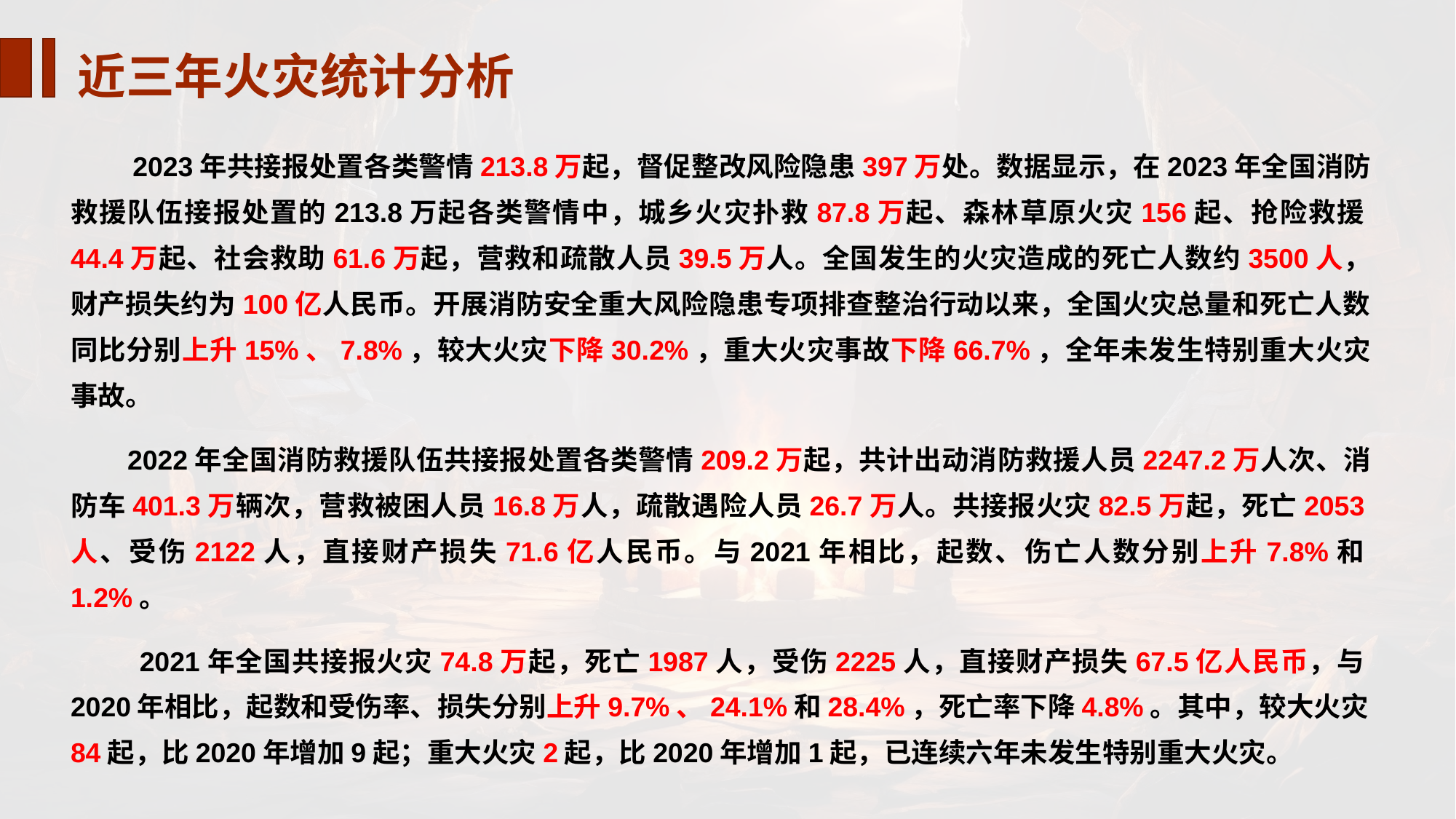

# 近三年火灾统计分析

        2023年共接报处置各类警情213.8万起，督促整改风险隐患397万处。数据显示，在2023年全国消防救援队伍接报处置的213.8万起各类警情中，城乡火灾扑救87.8万起、森林草原火灾156起、抢险救援44.4万起、社会救助61.6万起，营救和疏散人员39.5万人。全国发生的火灾造成的死亡人数约3500人，财产损失约为100亿人民币。开展消防安全重大风险隐患专项排查整治行动以来，全国火灾总量和死亡人数同比分别上升15%、7.8%，较大火灾下降30.2%，重大火灾事故下降66.7%，全年未发生特别重大火灾事故。
       2022年全国消防救援队伍共接报处置各类警情209.2万起，共计出动消防救援人员2247.2万人次、消防车401.3万辆次，营救被困人员16.8万人，疏散遇险人员26.7万人。共接报火灾82.5万起，死亡2053人、受伤2122人，直接财产损失71.6亿人民币。与2021年相比，起数、伤亡人数分别上升7.8%和1.2%。
        2021年全国共接报火灾74.8万起，死亡1987人，受伤2225人，直接财产损失67.5亿人民币，与2020年相比，起数和受伤率、损失分别上升9.7%、24.1%和28.4%，死亡率下降4.8%。其中，较大火灾84起，比2020年增加9起；重大火灾2起，比2020年增加1起，已连续六年未发生特别重大火灾。

5